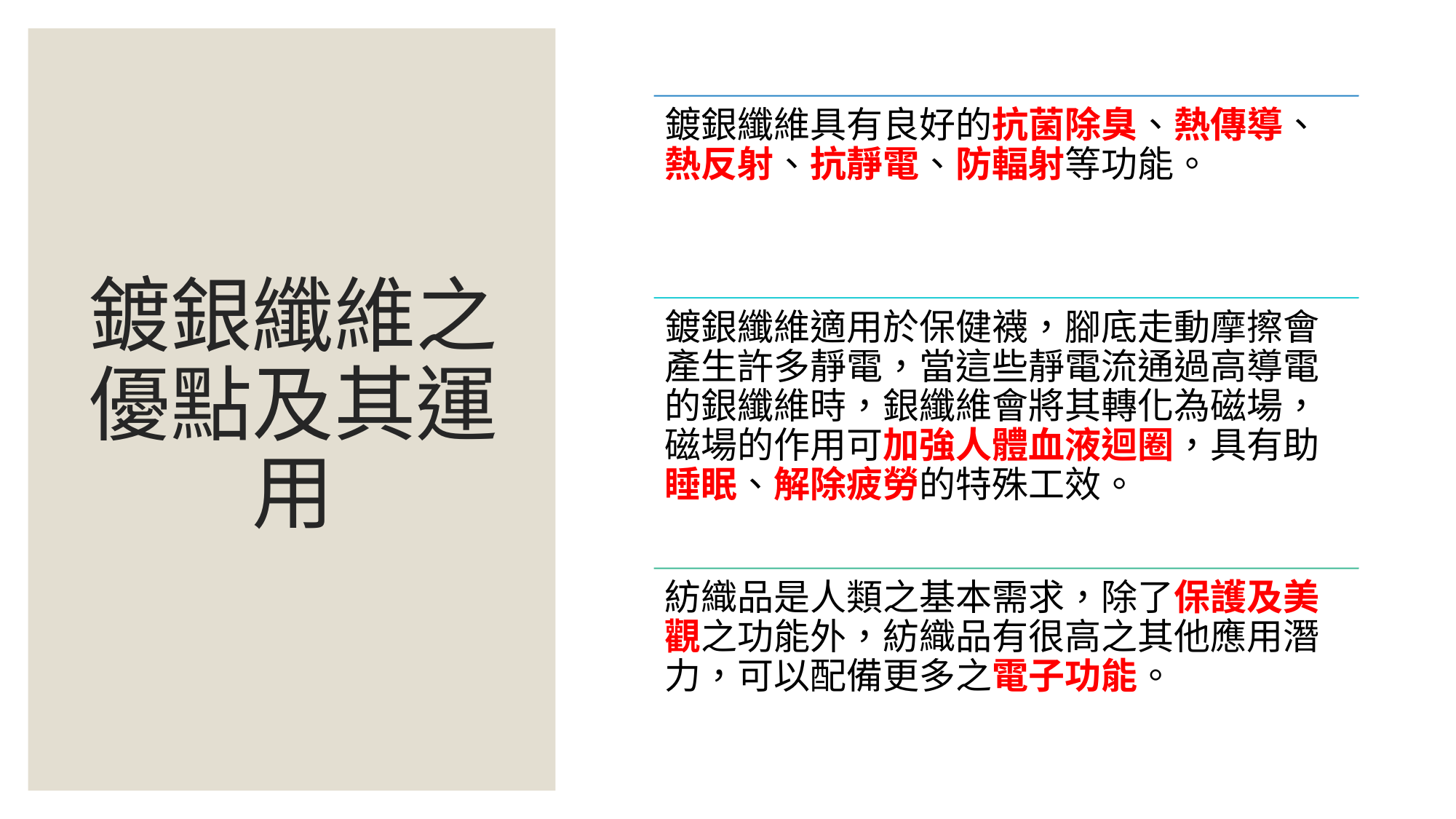

# 鍍銀纖維之優點及其運用
鍍銀纖維具有良好的抗菌除臭、熱傳導、熱反射、抗靜電、防輻射等功能。
鍍銀纖維適用於保健襪，腳底走動摩擦會產生許多靜電，當這些靜電流通過高導電的銀纖維時，銀纖維會將其轉化為磁場，磁場的作用可加強人體血液迴圈，具有助睡眠、解除疲勞的特殊工效。
紡織品是人類之基本需求，除了保護及美觀之功能外，紡織品有很高之其他應用潛力，可以配備更多之電子功能。